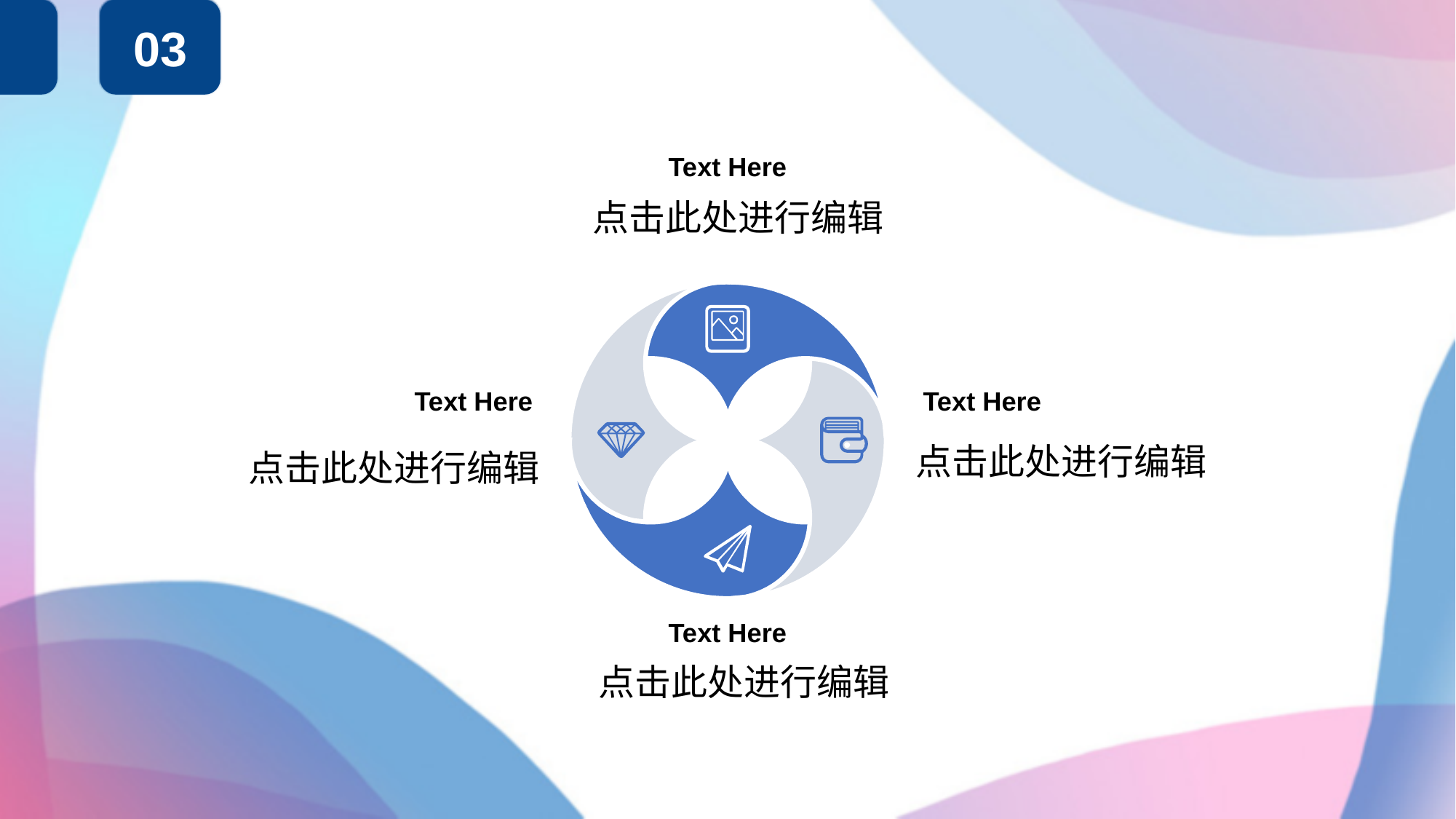

03

Text Here

Text Here
Text Here
Text Here
点击此处进行编辑
点击此处进行编辑
点击此处进行编辑
点击此处进行编辑